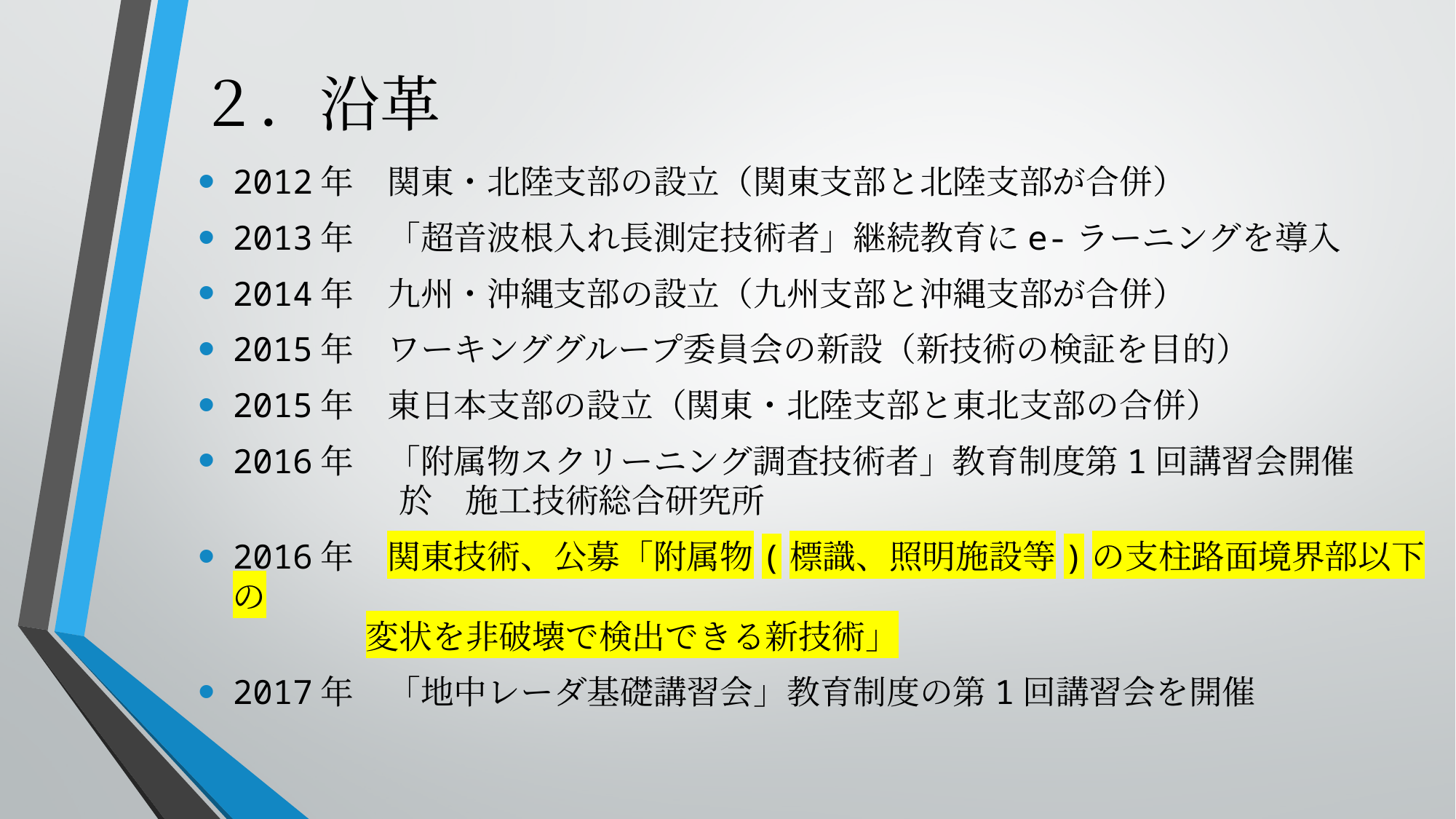

# ２．沿革
2012年　関東・北陸支部の設立（関東支部と北陸支部が合併）
2013年　「超音波根入れ長測定技術者」継続教育にe-ラーニングを導入
2014年　九州・沖縄支部の設立（九州支部と沖縄支部が合併）
2015年　ワーキンググループ委員会の新設（新技術の検証を目的）
2015年　東日本支部の設立（関東・北陸支部と東北支部の合併）
2016年　「附属物スクリーニング調査技術者」教育制度第1回講習会開催
　　　　　於　施工技術総合研究所
2016年　関東技術、公募「附属物(標識、照明施設等)の支柱路面境界部以下の
　　　　変状を非破壊で検出できる新技術」
2017年　「地中レーダ基礎講習会」教育制度の第1回講習会を開催